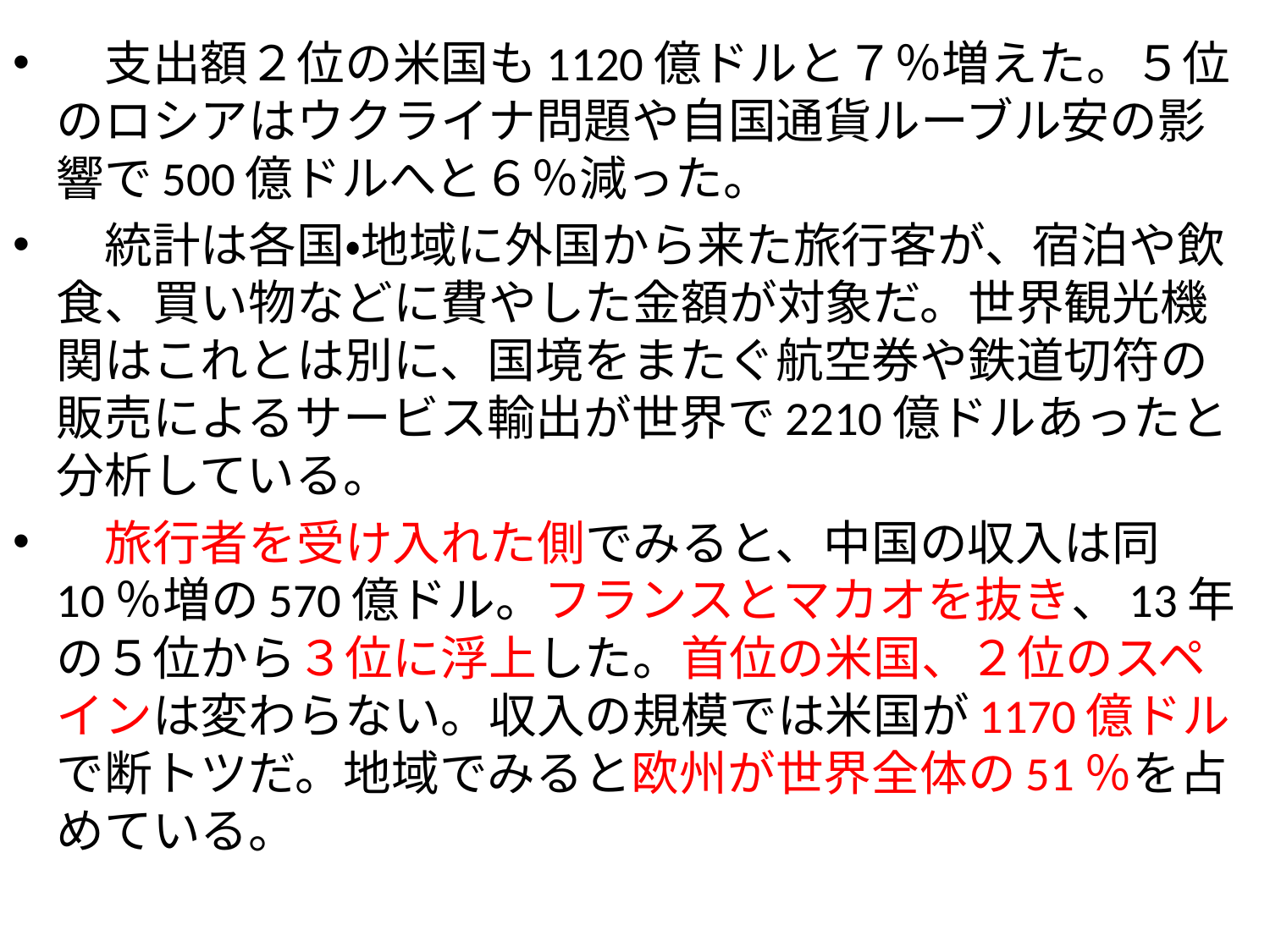

支出額２位の米国も1120億ドルと７％増えた。５位のロシアはウクライナ問題や自国通貨ルーブル安の影響で500億ドルへと６％減った。
　統計は各国・地域に外国から来た旅行客が、宿泊や飲食、買い物などに費やした金額が対象だ。世界観光機関はこれとは別に、国境をまたぐ航空券や鉄道切符の販売によるサービス輸出が世界で2210億ドルあったと分析している。
　旅行者を受け入れた側でみると、中国の収入は同10％増の570億ドル。フランスとマカオを抜き、13年の５位から３位に浮上した。首位の米国、２位のスペインは変わらない。収入の規模では米国が1170億ドルで断トツだ。地域でみると欧州が世界全体の51％を占めている。